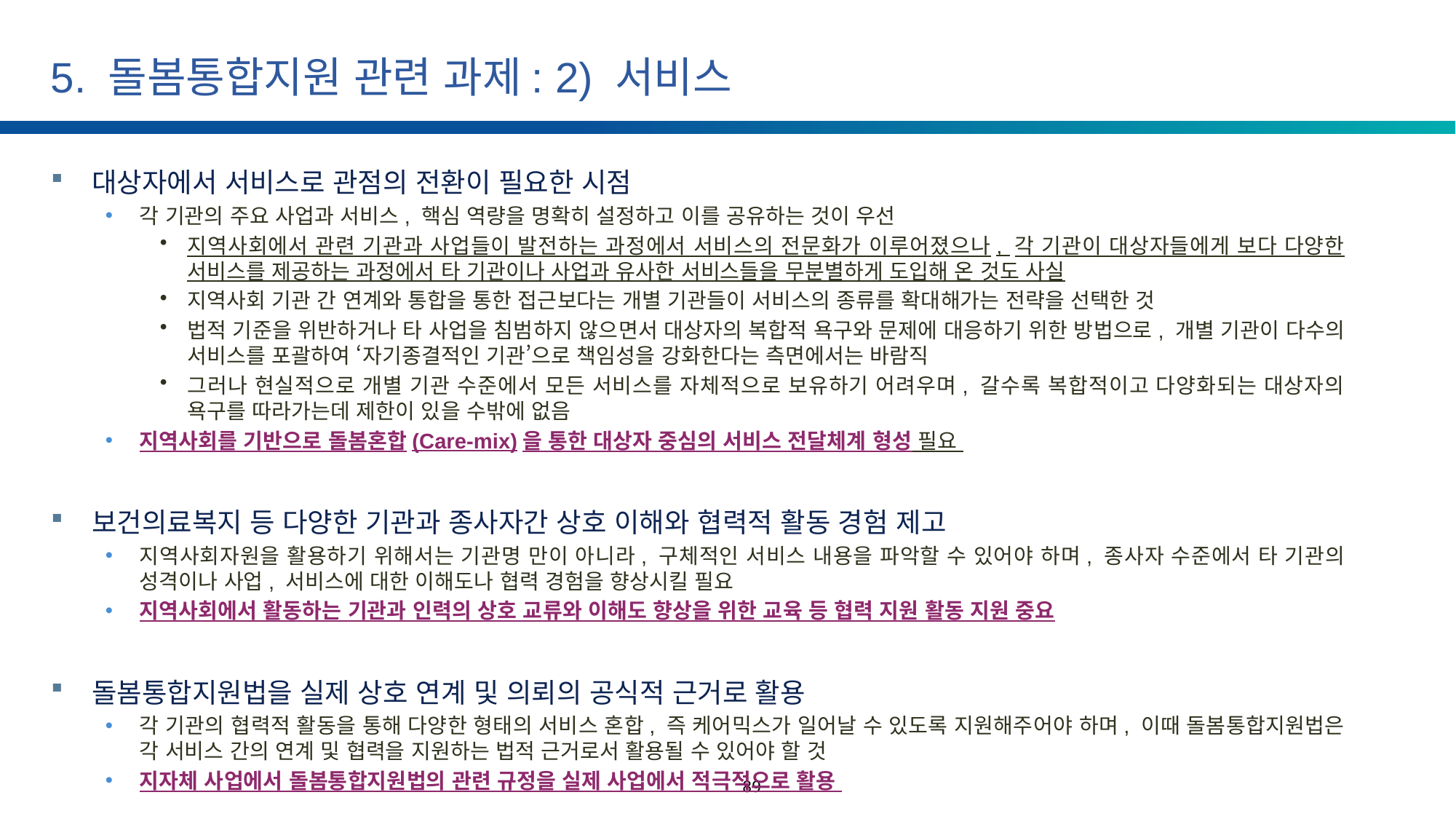

# 5. 돌봄통합지원 관련 과제: 2) 서비스
대상자에서 서비스로 관점의 전환이 필요한 시점
각 기관의 주요 사업과 서비스, 핵심 역량을 명확히 설정하고 이를 공유하는 것이 우선
지역사회에서 관련 기관과 사업들이 발전하는 과정에서 서비스의 전문화가 이루어졌으나, 각 기관이 대상자들에게 보다 다양한 서비스를 제공하는 과정에서 타 기관이나 사업과 유사한 서비스들을 무분별하게 도입해 온 것도 사실
지역사회 기관 간 연계와 통합을 통한 접근보다는 개별 기관들이 서비스의 종류를 확대해가는 전략을 선택한 것
법적 기준을 위반하거나 타 사업을 침범하지 않으면서 대상자의 복합적 욕구와 문제에 대응하기 위한 방법으로, 개별 기관이 다수의 서비스를 포괄하여 ‘자기종결적인 기관’으로 책임성을 강화한다는 측면에서는 바람직
그러나 현실적으로 개별 기관 수준에서 모든 서비스를 자체적으로 보유하기 어려우며, 갈수록 복합적이고 다양화되는 대상자의 욕구를 따라가는데 제한이 있을 수밖에 없음
지역사회를 기반으로 돌봄혼합(Care-mix)을 통한 대상자 중심의 서비스 전달체계 형성 필요

보건의료복지 등 다양한 기관과 종사자간 상호 이해와 협력적 활동 경험 제고
지역사회자원을 활용하기 위해서는 기관명 만이 아니라, 구체적인 서비스 내용을 파악할 수 있어야 하며, 종사자 수준에서 타 기관의 성격이나 사업, 서비스에 대한 이해도나 협력 경험을 향상시킬 필요
지역사회에서 활동하는 기관과 인력의 상호 교류와 이해도 향상을 위한 교육 등 협력 지원 활동 지원 중요

돌봄통합지원법을 실제 상호 연계 및 의뢰의 공식적 근거로 활용
각 기관의 협력적 활동을 통해 다양한 형태의 서비스 혼합, 즉 케어믹스가 일어날 수 있도록 지원해주어야 하며, 이때 돌봄통합지원법은 각 서비스 간의 연계 및 협력을 지원하는 법적 근거로서 활용될 수 있어야 할 것
지자체 사업에서 돌봄통합지원법의 관련 규정을 실제 사업에서 적극적으로 활용

89